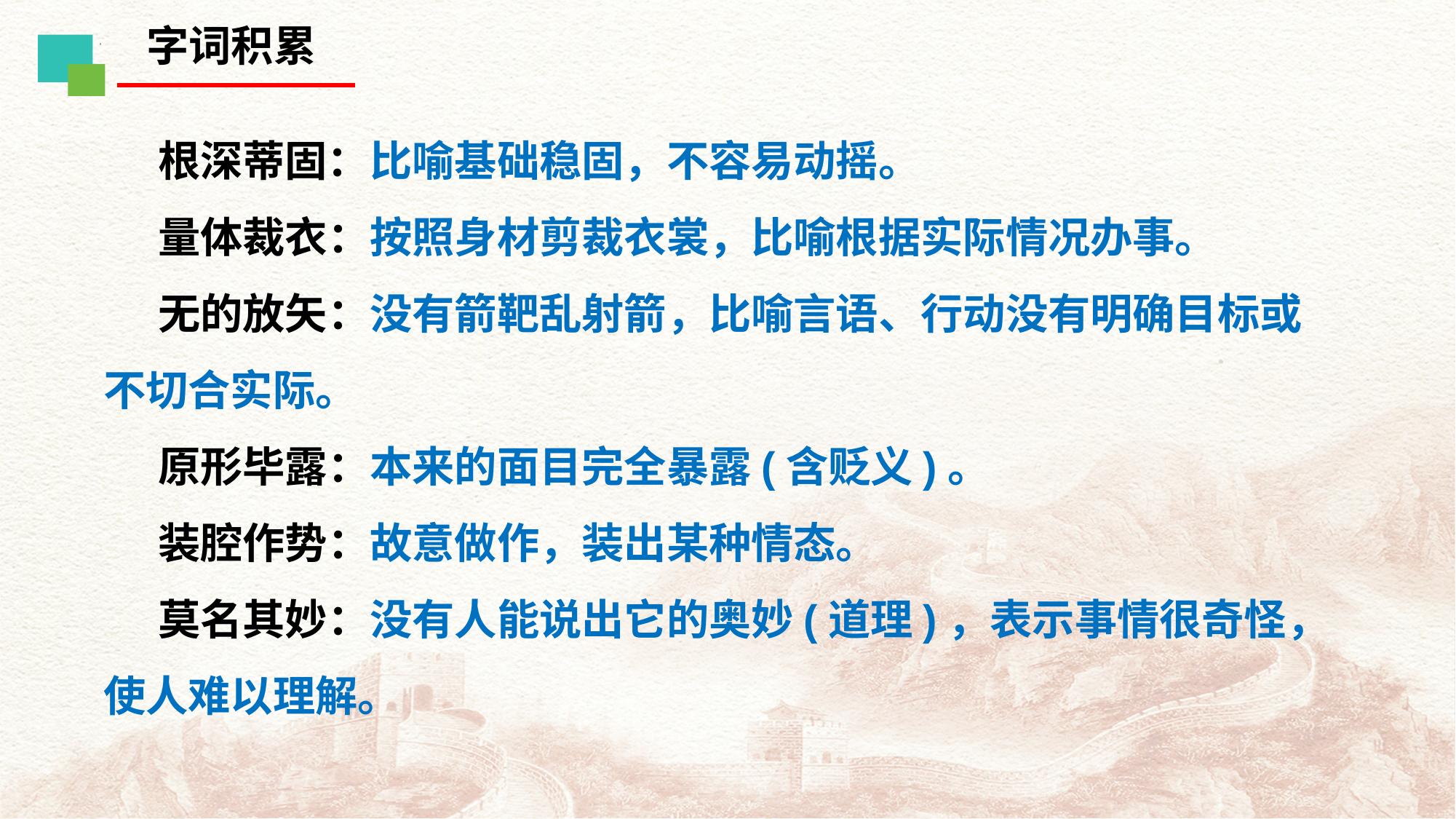

字词积累

根深蒂固：比喻基础稳固，不容易动摇。
量体裁衣：按照身材剪裁衣裳，比喻根据实际情况办事。
无的放矢：没有箭靶乱射箭，比喻言语、行动没有明确目标或不切合实际。
原形毕露：本来的面目完全暴露(含贬义)。
装腔作势：故意做作，装出某种情态。
莫名其妙：没有人能说出它的奥妙(道理)，表示事情很奇怪，使人难以理解。